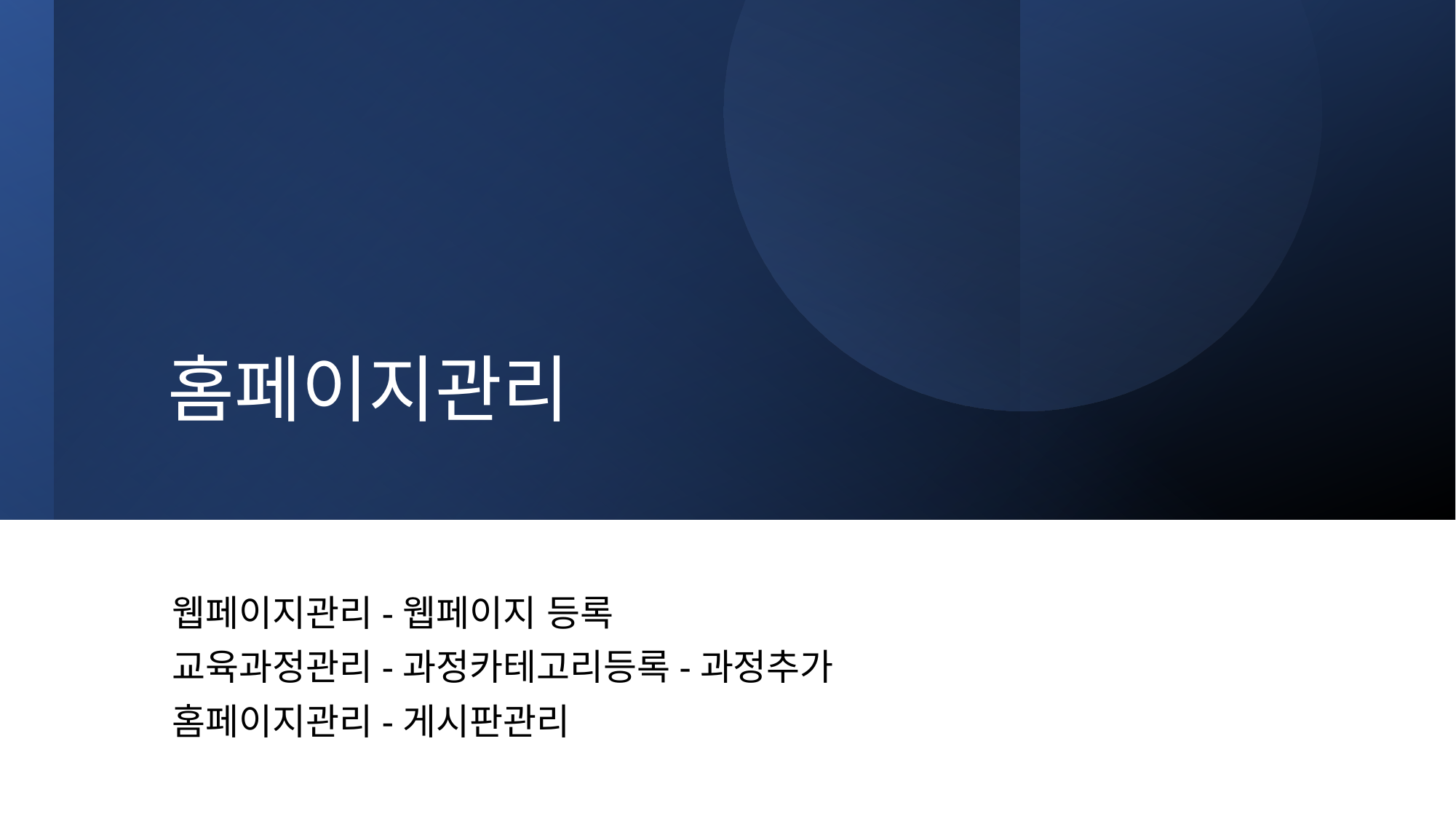

# 홈페이지관리
웹페이지관리-웹페이지 등록
교육과정관리-과정카테고리등록-과정추가
홈페이지관리-게시판관리